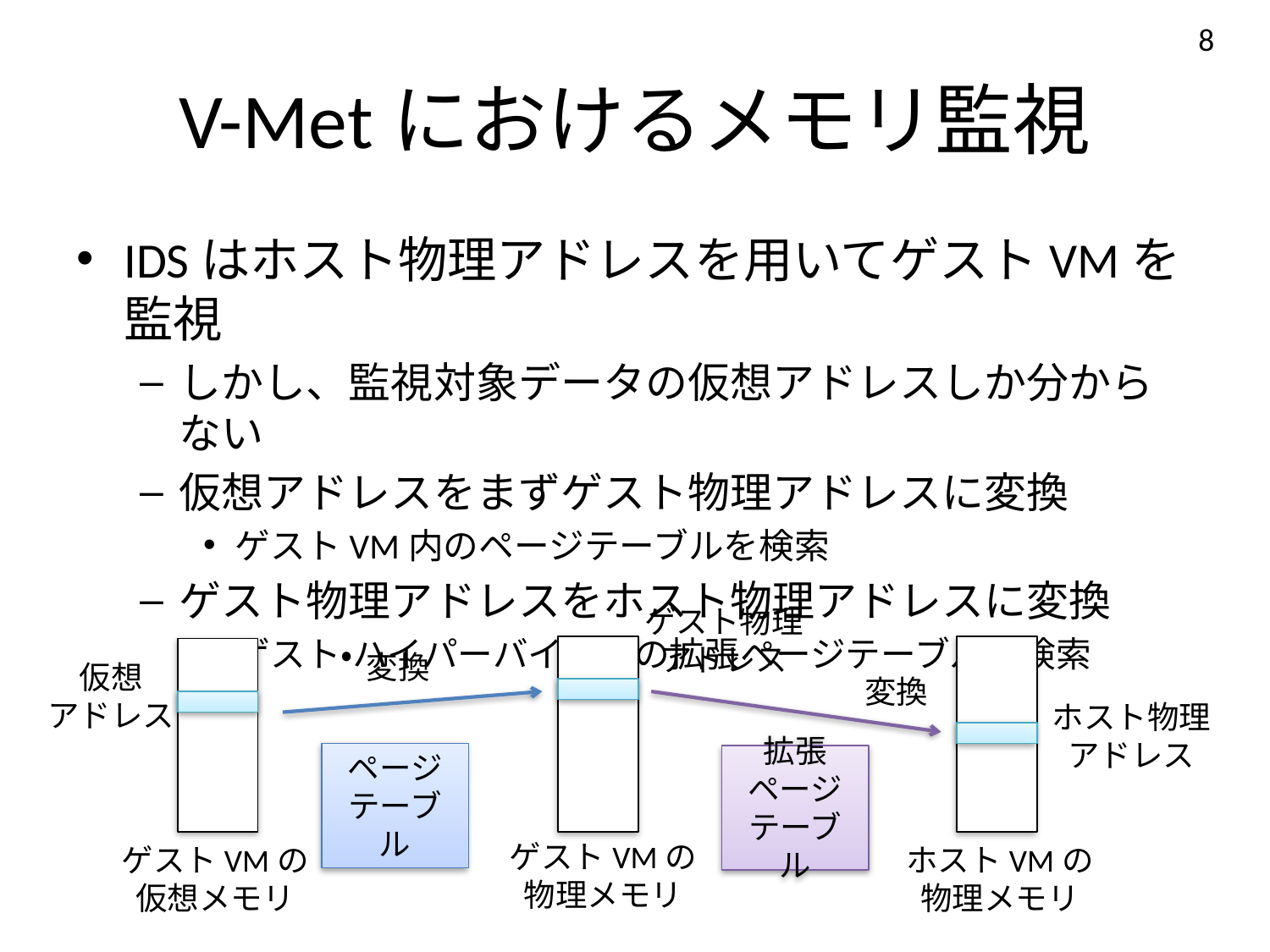

8
# V-Metにおけるメモリ監視
IDSはホスト物理アドレスを用いてゲストVMを監視
しかし、監視対象データの仮想アドレスしか分からない
仮想アドレスをまずゲスト物理アドレスに変換
ゲストVM内のページテーブルを検索
ゲスト物理アドレスをホスト物理アドレスに変換
ゲスト・ハイパーバイザ内の拡張ページテーブルを検索
ゲスト物理
アドレス

変換
仮想
アドレス
変換

ホスト物理
アドレス

ページテーブル
拡張
ページテーブル
ゲストVMの
物理メモリ
ゲストVMの
仮想メモリ
ホストVMの
物理メモリ